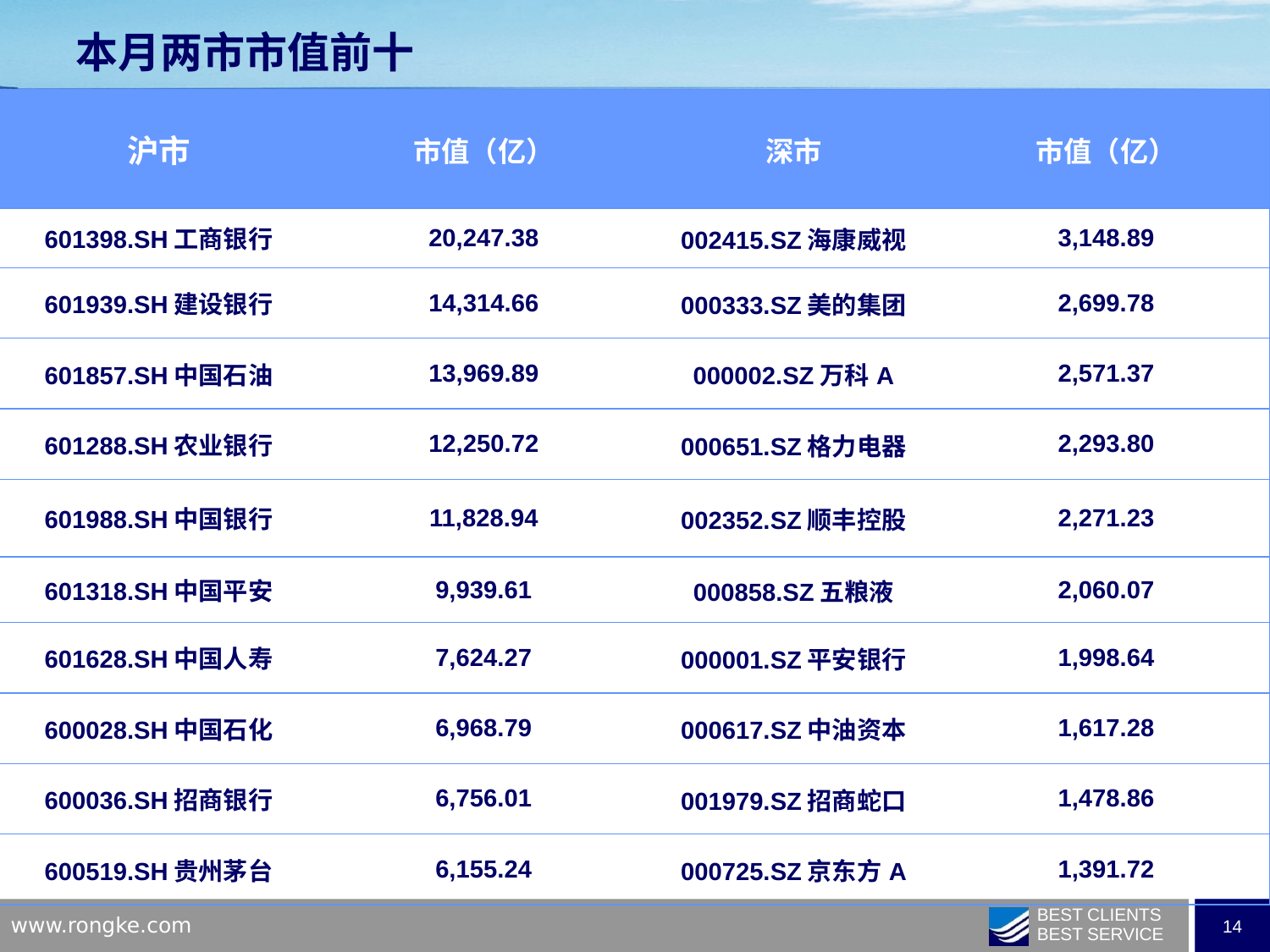

本月两市市值前十
| 沪市 | 市值（亿） | 深市 | 市值（亿） |
| --- | --- | --- | --- |
| 601398.SH工商银行 | 20,247.38 | 002415.SZ海康威视 | 3,148.89 |
| 601939.SH建设银行 | 14,314.66 | 000333.SZ美的集团 | 2,699.78 |
| 601857.SH中国石油 | 13,969.89 | 000002.SZ万科A | 2,571.37 |
| 601288.SH农业银行 | 12,250.72 | 000651.SZ格力电器 | 2,293.80 |
| 601988.SH中国银行 | 11,828.94 | 002352.SZ顺丰控股 | 2,271.23 |
| 601318.SH中国平安 | 9,939.61 | 000858.SZ五粮液 | 2,060.07 |
| 601628.SH中国人寿 | 7,624.27 | 000001.SZ平安银行 | 1,998.64 |
| 600028.SH中国石化 | 6,968.79 | 000617.SZ中油资本 | 1,617.28 |
| 600036.SH招商银行 | 6,756.01 | 001979.SZ招商蛇口 | 1,478.86 |
| 600519.SH贵州茅台 | 6,155.24 | 000725.SZ京东方A | 1,391.72 |